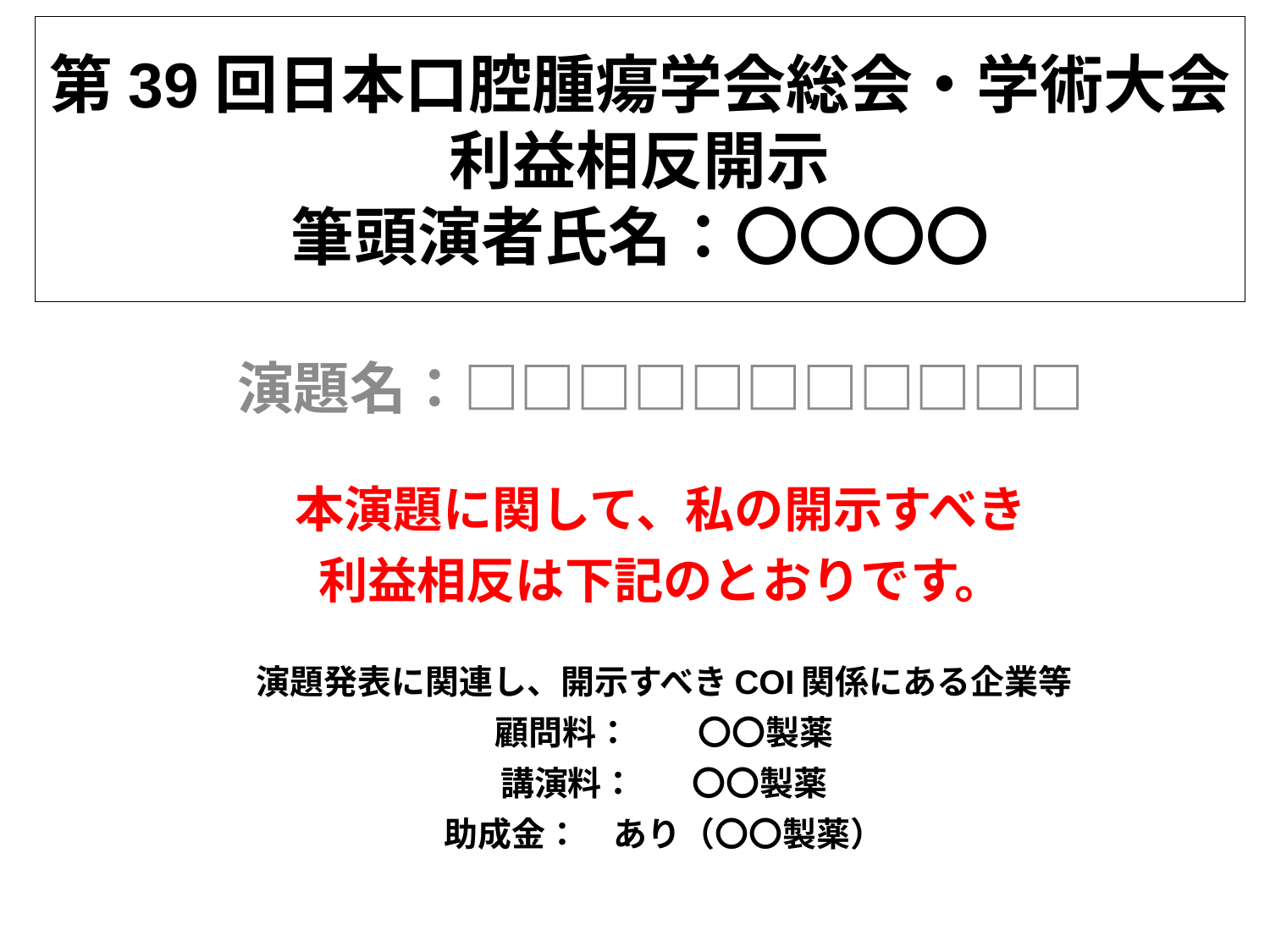

# 第39回日本口腔腫瘍学会総会・学術大会 利益相反開示 筆頭演者氏名：〇〇〇〇
演題名：□□□□□□□□□□□
本演題に関して、私の開示すべき
利益相反は下記のとおりです。
演題発表に関連し、開示すべきCOI関係にある企業等
顧問料：　　〇〇製薬
講演料：　   〇〇製薬
助成金：　あり（〇〇製薬）